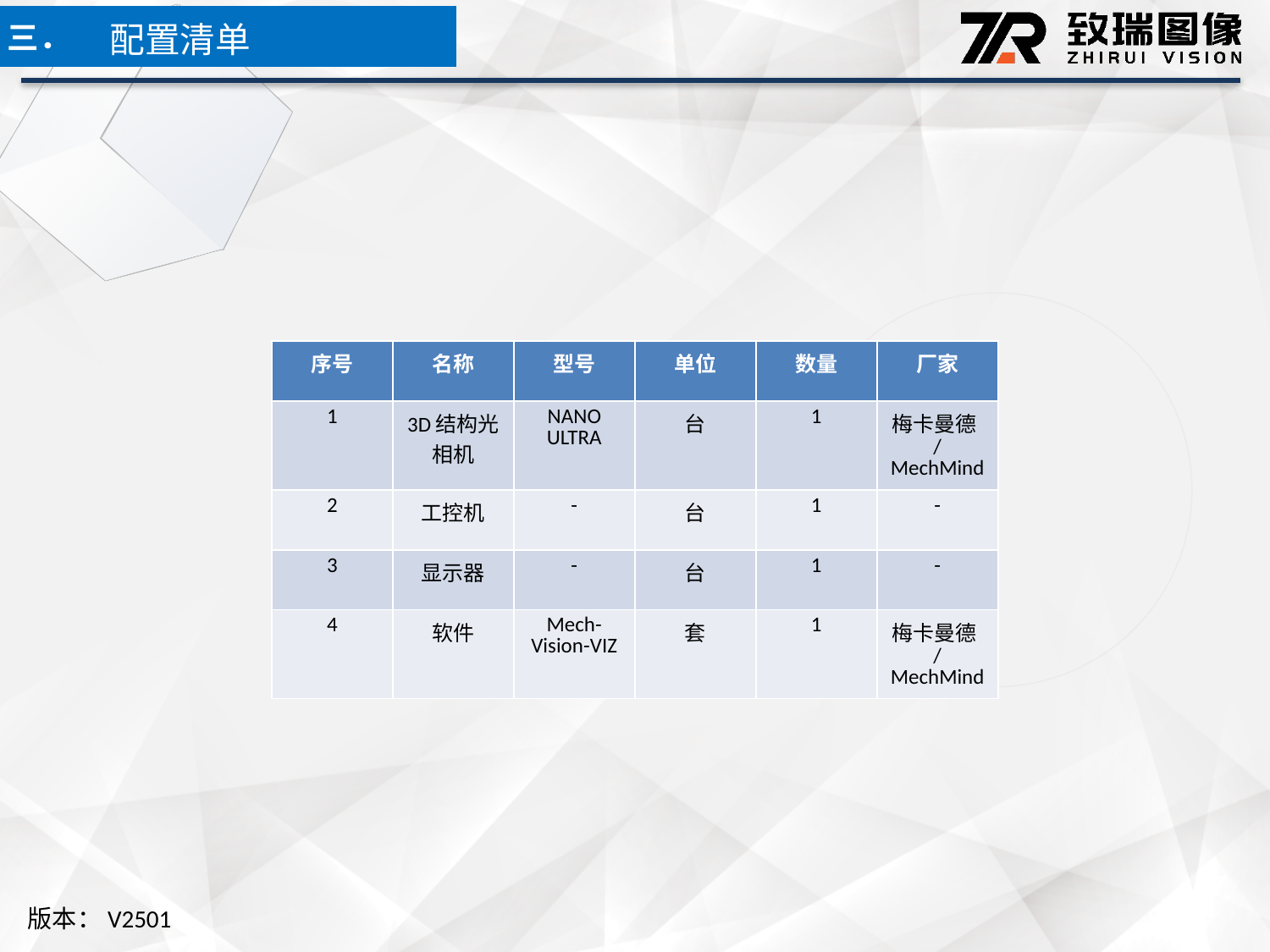

配置清单
三．
| 序号 | 名称 | 型号 | 单位 | 数量 | 厂家 |
| --- | --- | --- | --- | --- | --- |
| 1 | 3D结构光相机 | NANO ULTRA | 台 | 1 | 梅卡曼德/MechMind |
| 2 | 工控机 | - | 台 | 1 | - |
| 3 | 显示器 | - | 台 | 1 | - |
| 4 | 软件 | Mech-Vision-VIZ | 套 | 1 | 梅卡曼德/MechMind |